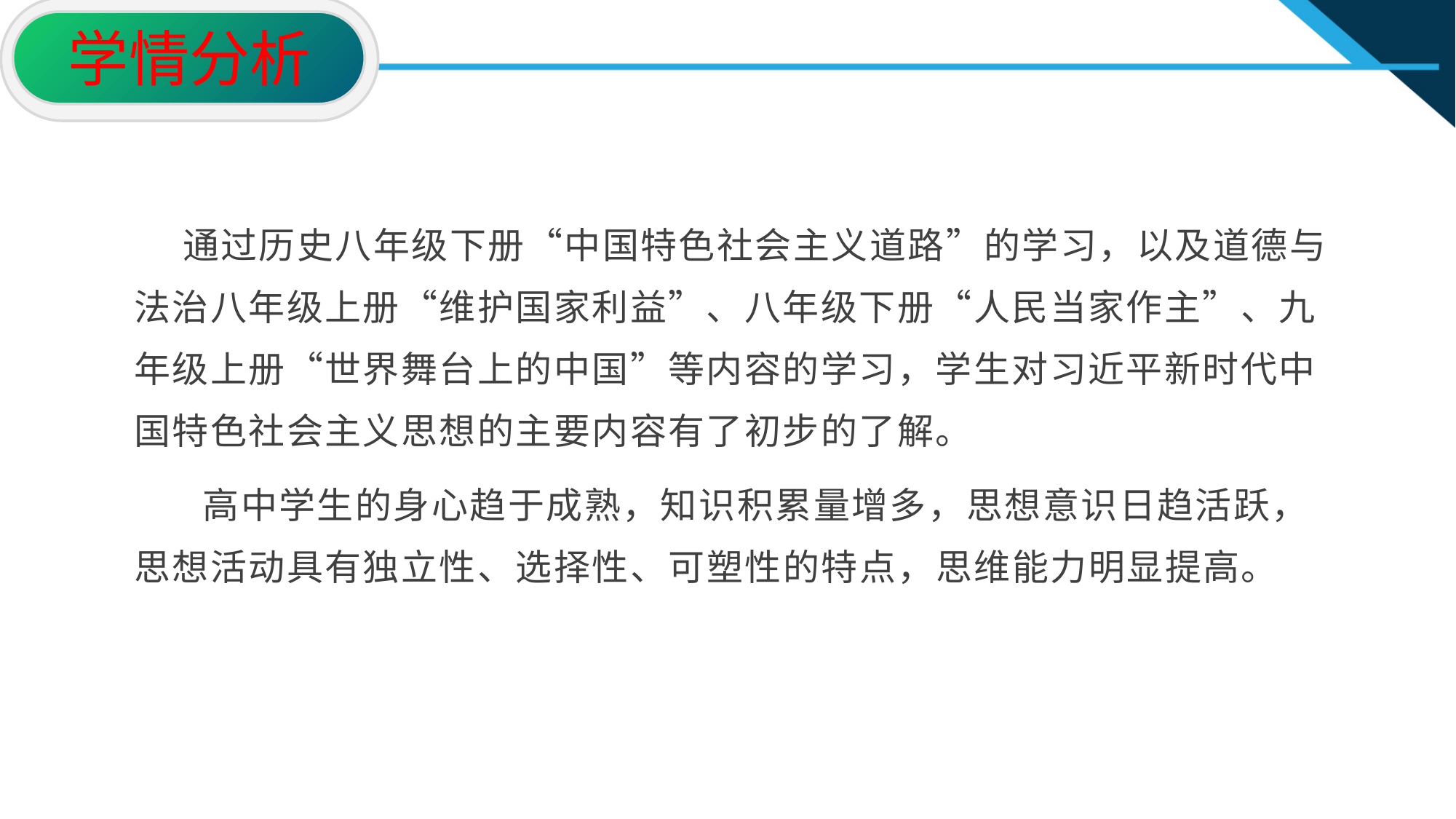

学情分析
    通过历史八年级下册“中国特色社会主义道路”的学习，以及道德与法治八年级上册“维护国家利益”、八年级下册“人民当家作主”、九年级上册“世界舞台上的中国”等内容的学习，学生对习近平新时代中国特色社会主义思想的主要内容有了初步的了解。
      高中学生的身心趋于成熟，知识积累量增多，思想意识日趋活跃，思想活动具有独立性、选择性、可塑性的特点，思维能力明显提高。